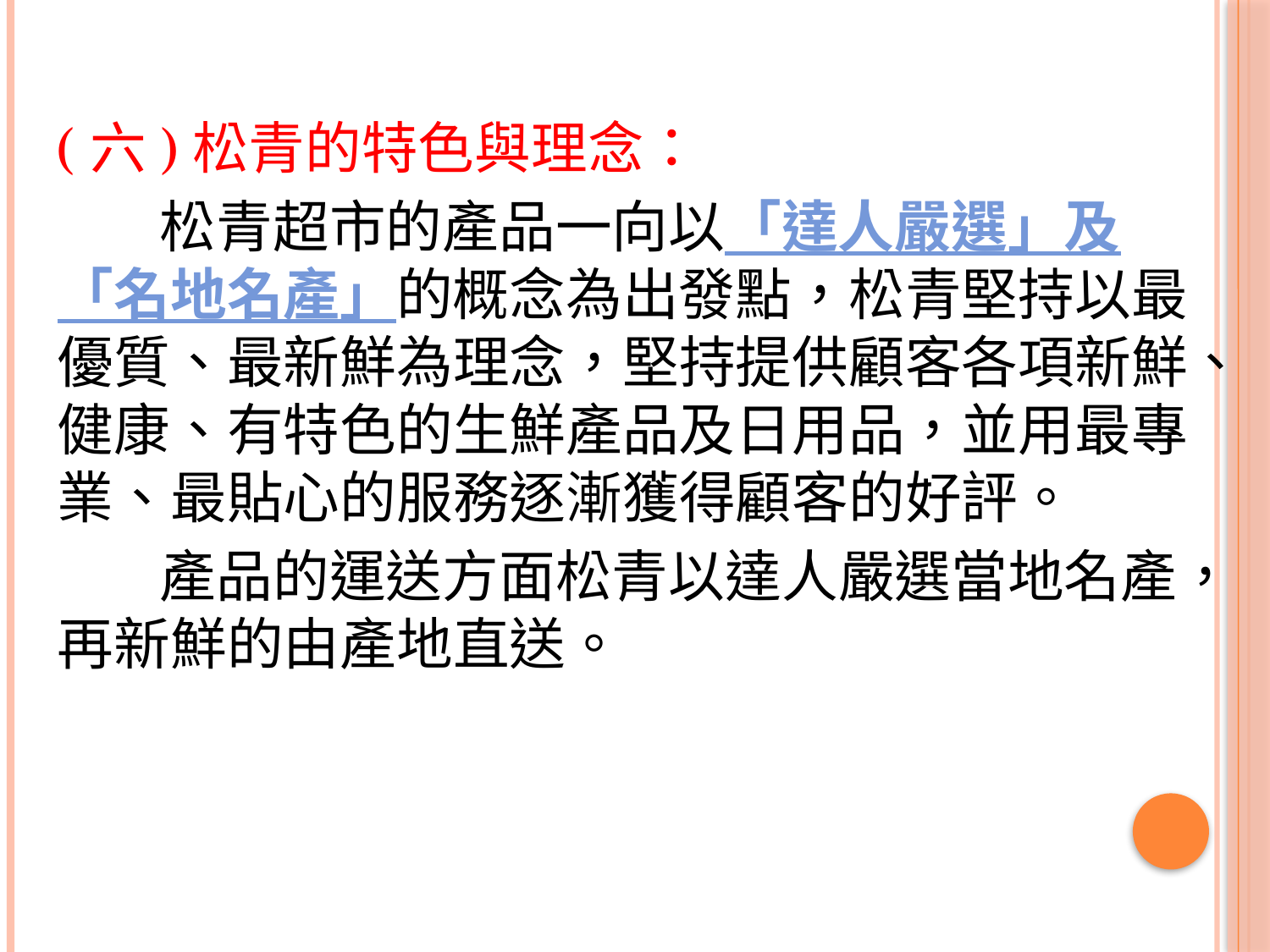

(六)松青的特色與理念：
       松青超市的產品一向以「達人嚴選」及「名地名產」的概念為出發點，松青堅持以最優質、最新鮮為理念，堅持提供顧客各項新鮮、健康、有特色的生鮮產品及日用品，並用最專業、最貼心的服務逐漸獲得顧客的好評。
       產品的運送方面松青以達人嚴選當地名產，再新鮮的由產地直送。